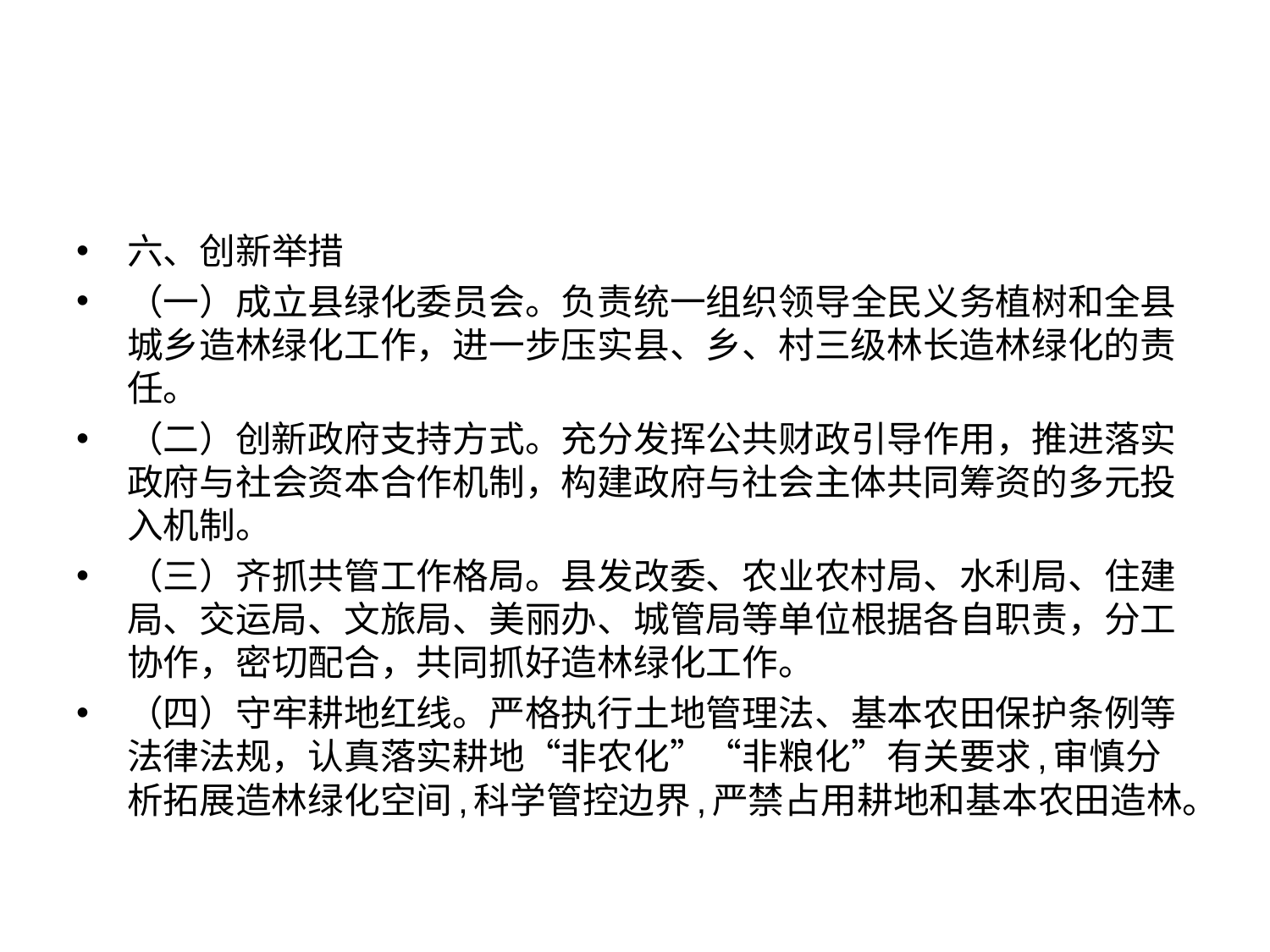

#
六、创新举措
（一）成立县绿化委员会。负责统一组织领导全民义务植树和全县城乡造林绿化工作，进一步压实县、乡、村三级林长造林绿化的责任。
（二）创新政府支持方式。充分发挥公共财政引导作用，推进落实政府与社会资本合作机制，构建政府与社会主体共同筹资的多元投入机制。
（三）齐抓共管工作格局。县发改委、农业农村局、水利局、住建局、交运局、文旅局、美丽办、城管局等单位根据各自职责，分工协作，密切配合，共同抓好造林绿化工作。
（四）守牢耕地红线。严格执行土地管理法、基本农田保护条例等法律法规，认真落实耕地“非农化”“非粮化”有关要求,审慎分析拓展造林绿化空间,科学管控边界,严禁占用耕地和基本农田造林。